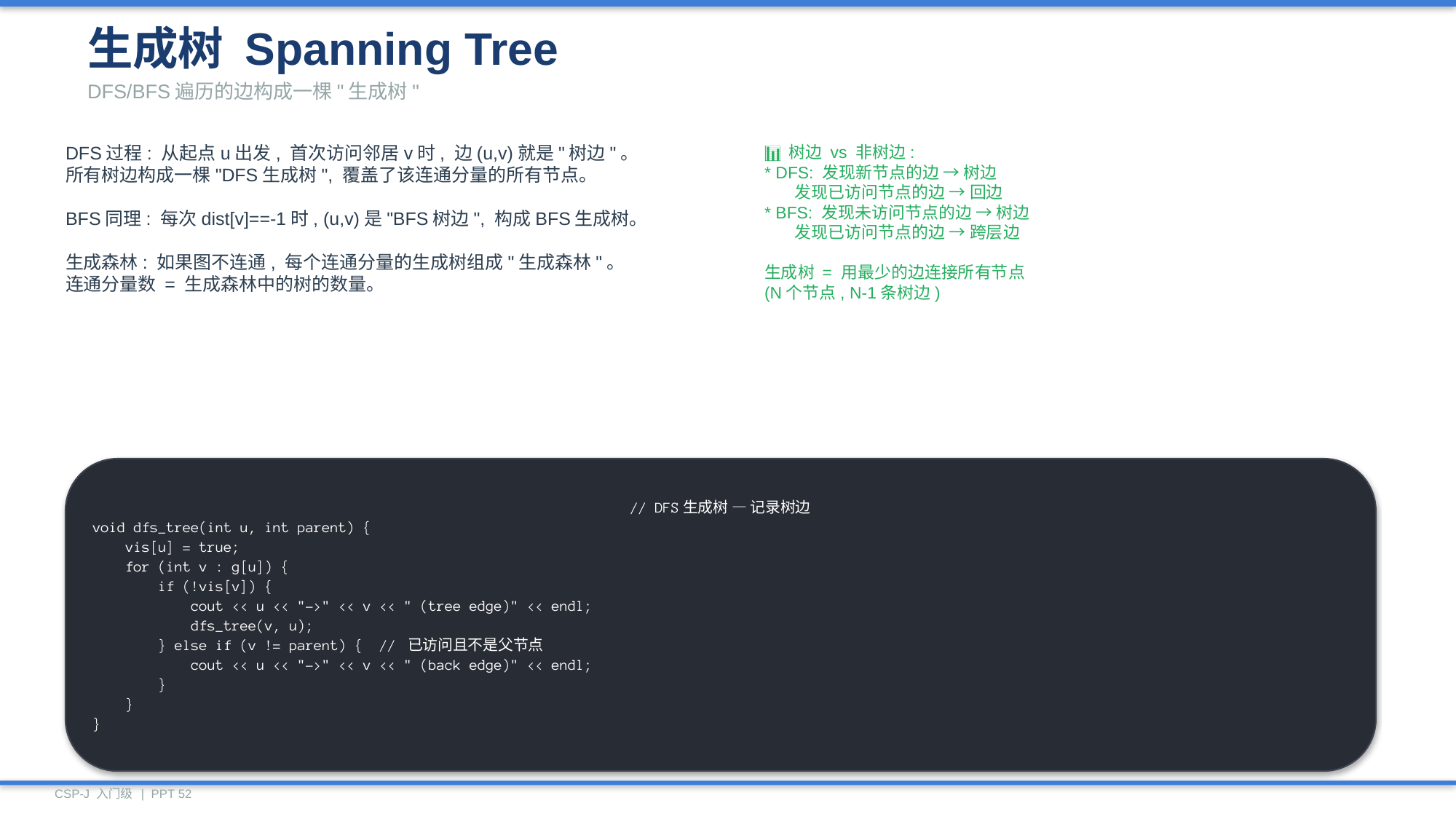

生成树 Spanning Tree
DFS/BFS遍历的边构成一棵"生成树"
DFS过程: 从起点u出发, 首次访问邻居v时, 边(u,v)就是"树边"。
所有树边构成一棵"DFS生成树", 覆盖了该连通分量的所有节点。
BFS同理: 每次dist[v]==-1时, (u,v)是"BFS树边", 构成BFS生成树。
生成森林: 如果图不连通, 每个连通分量的生成树组成"生成森林"。
连通分量数 = 生成森林中的树的数量。
📊 树边 vs 非树边:
* DFS: 发现新节点的边 → 树边
        发现已访问节点的边 → 回边
* BFS: 发现未访问节点的边 → 树边
        发现已访问节点的边 → 跨层边
生成树 = 用最少的边连接所有节点
(N个节点, N-1条树边)
// DFS生成树 — 记录树边
void dfs_tree(int u, int parent) {
    vis[u] = true;
    for (int v : g[u]) {
        if (!vis[v]) {
            cout << u << "->" << v << " (tree edge)" << endl;
            dfs_tree(v, u);
        } else if (v != parent) {  // 已访问且不是父节点
            cout << u << "->" << v << " (back edge)" << endl;
        }
    }
}

CSP-J 入门级  |  PPT 52